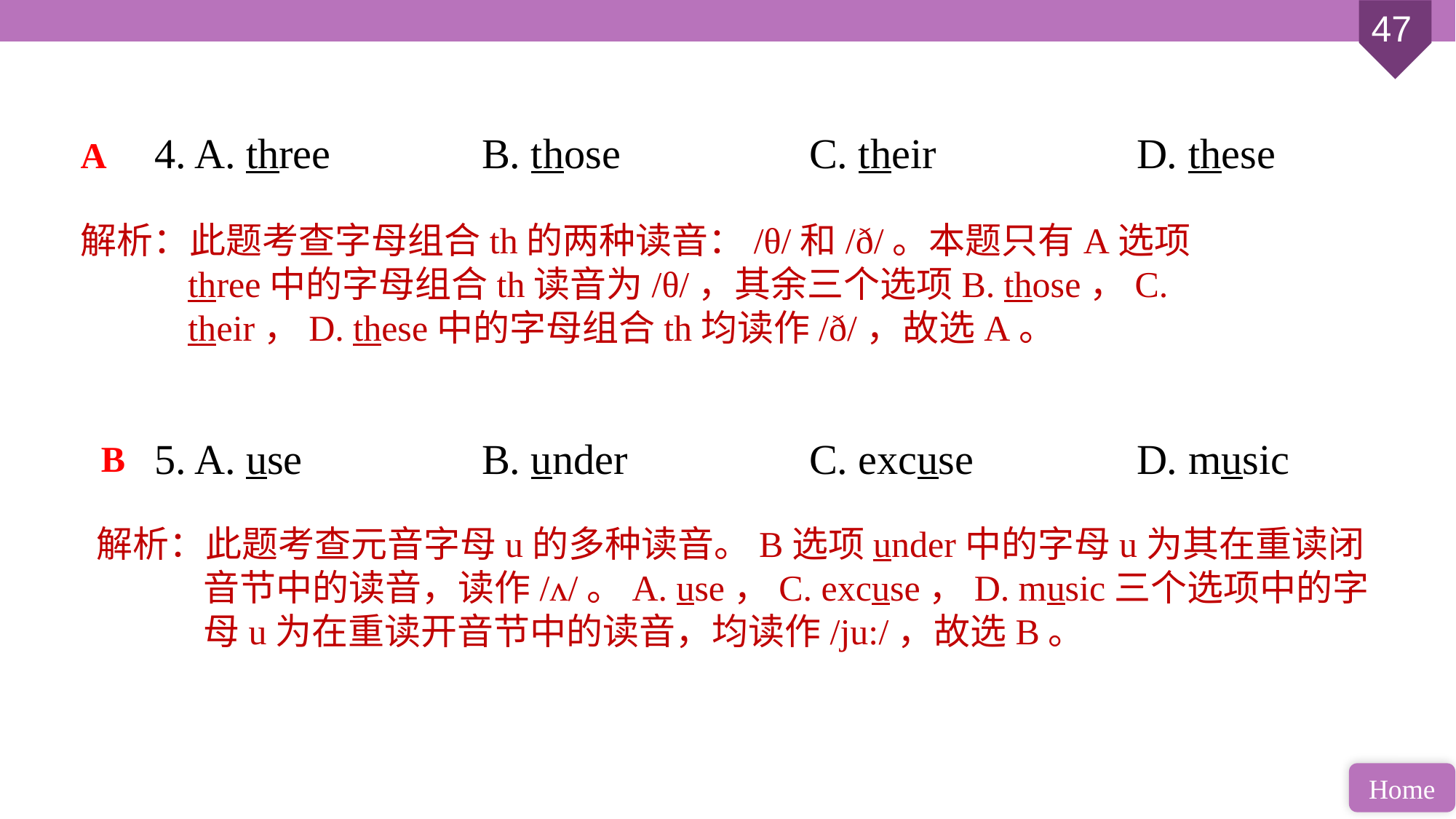

4. A. three 		B. those 		C. their 		D. these

5. A. use 		B. under 		C. excuse 		D. music
A
解析：此题考查字母组合th的两种读音：/θ/和/ð/。本题只有A选项three中的字母组合th读音为/θ/，其余三个选项B. those，C. their，D. these中的字母组合th均读作/ð/，故选A。
B
解析：此题考查元音字母u的多种读音。B选项under中的字母u为其在重读闭音节中的读音，读作/ʌ/。A. use，C. excuse，D. music三个选项中的字母u为在重读开音节中的读音，均读作/ju:/，故选B。